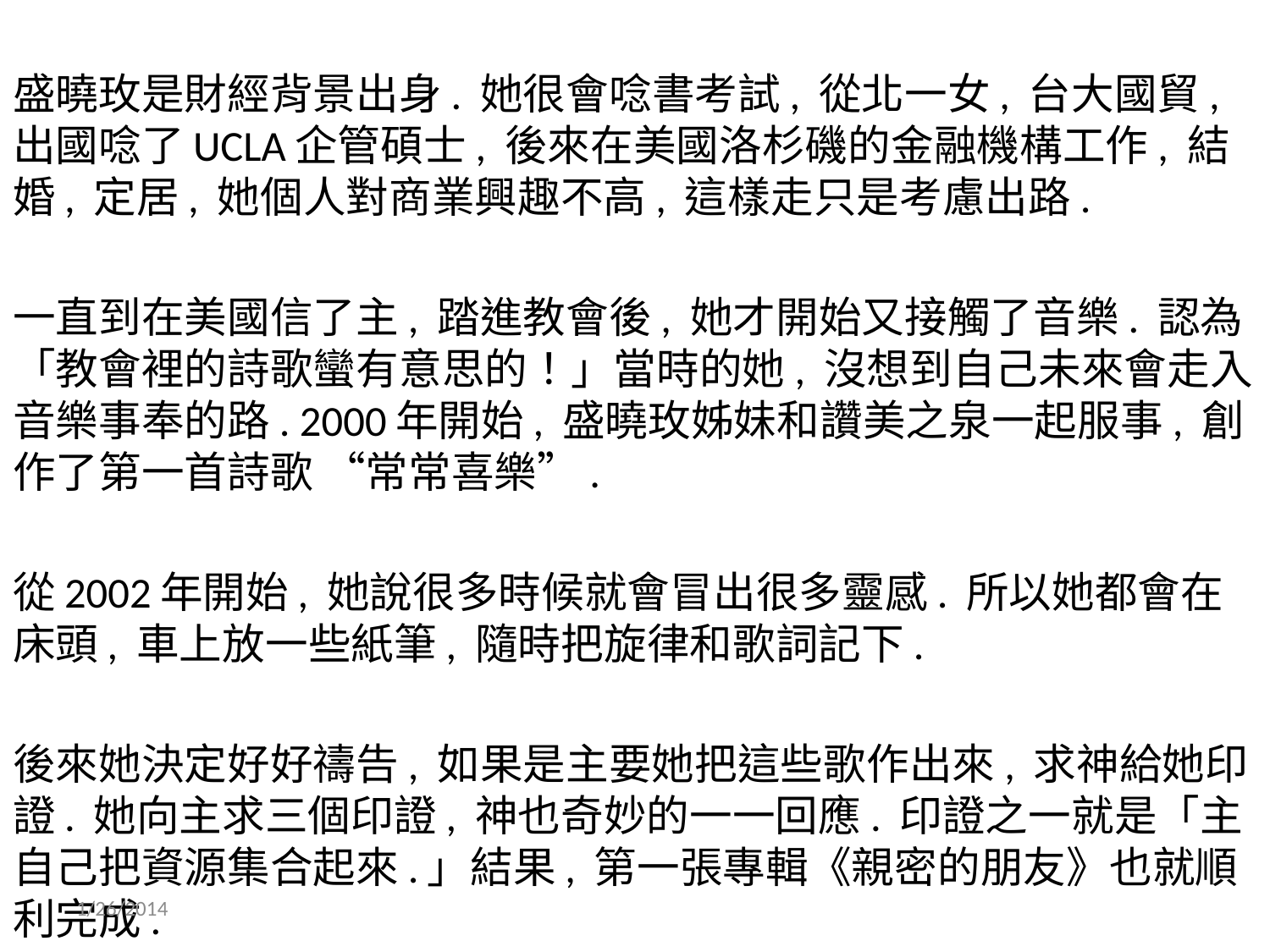

盛曉玫是財經背景出身. 她很會唸書考試, 從北一女, 台大國貿, 出國唸了UCLA企管碩士, 後來在美國洛杉磯的金融機構工作, 結婚, 定居, 她個人對商業興趣不高, 這樣走只是考慮出路.

一直到在美國信了主, 踏進教會後, 她才開始又接觸了音樂. 認為「教會裡的詩歌蠻有意思的！」當時的她, 沒想到自己未來會走入音樂事奉的路. 2000年開始, 盛曉玫姊妹和讚美之泉一起服事, 創作了第一首詩歌 “常常喜樂”.

從2002年開始, 她說很多時候就會冒出很多靈感. 所以她都會在床頭, 車上放一些紙筆, 隨時把旋律和歌詞記下.

後來她決定好好禱告, 如果是主要她把這些歌作出來, 求神給她印證. 她向主求三個印證, 神也奇妙的一一回應. 印證之一就是「主自己把資源集合起來.」結果, 第一張專輯《親密的朋友》也就順利完成.

1/26/2014